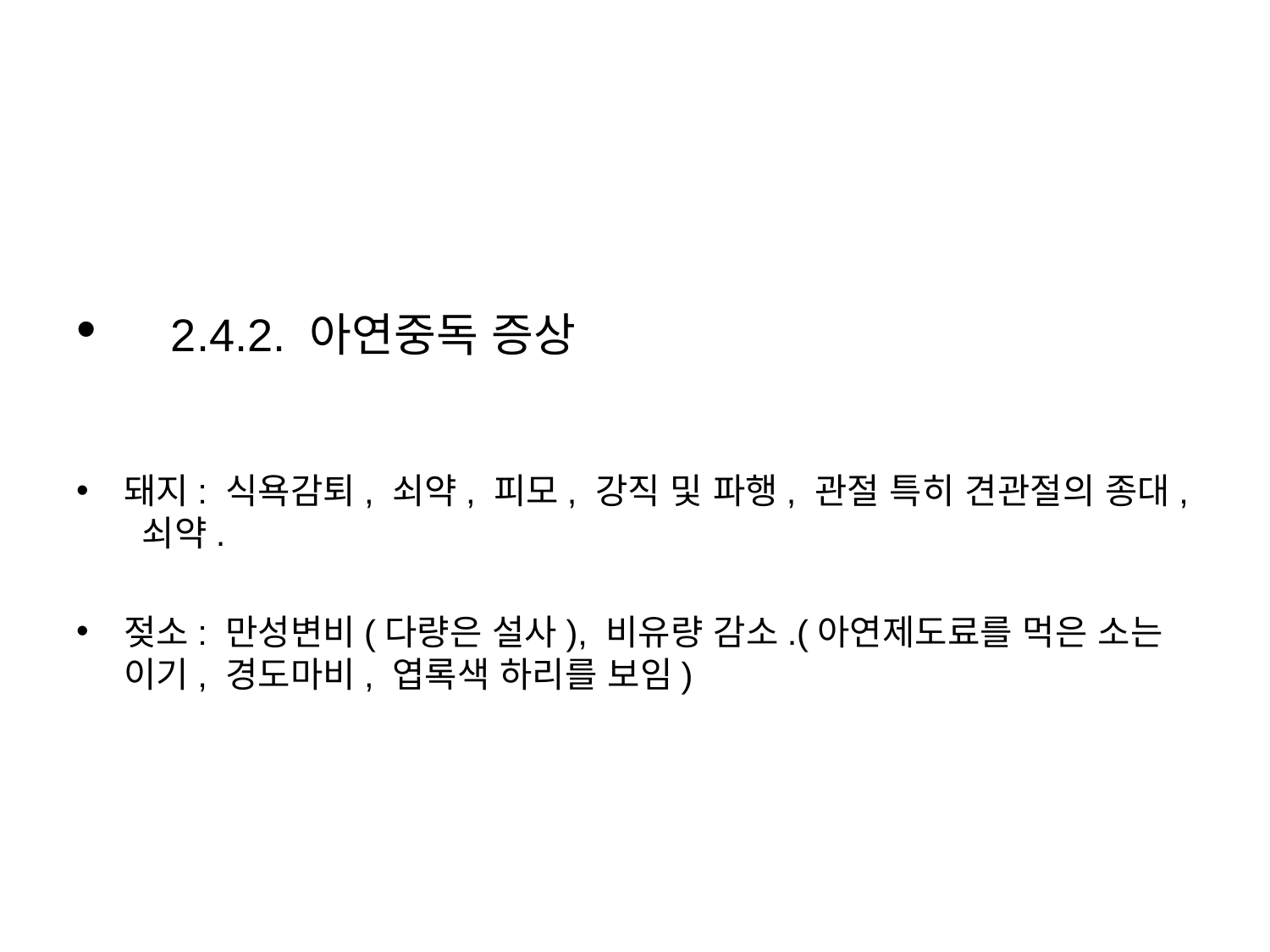

#

   2.4.2. 아연중독 증상

돼지: 식욕감퇴, 쇠약, 피모, 강직 및 파행, 관절 특히 견관절의 종대,  쇠약.

젖소: 만성변비(다량은 설사), 비유량 감소.(아연제도료를 먹은 소는 이기, 경도마비, 엽록색 하리를 보임)